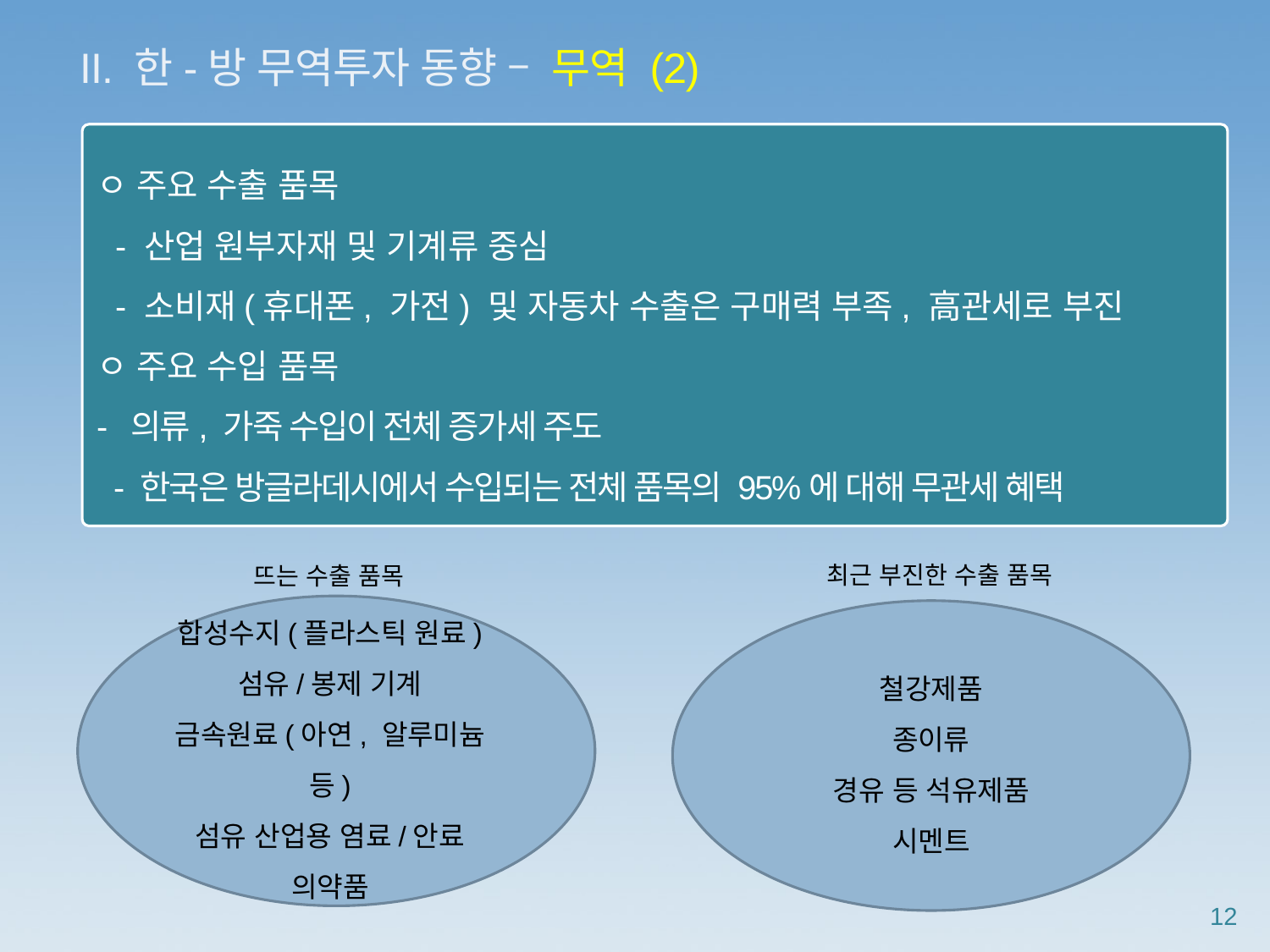

II. 한-방 무역투자 동향 –  무역 (2)
ㅇ 주요 수출 품목
  - 산업 원부자재 및 기계류 중심
  - 소비재(휴대폰, 가전) 및 자동차 수출은 구매력 부족, 高관세로 부진
ㅇ 주요 수입 품목
-  의류, 가죽 수입이 전체 증가세 주도
  - 한국은 방글라데시에서 수입되는 전체 품목의 95%에 대해 무관세 혜택

최근 부진한 수출 품목
뜨는 수출 품목
합성수지(플라스틱 원료)
섬유/봉제 기계
금속원료(아연, 알루미늄 등)
섬유 산업용 염료/안료
의약품
철강제품
종이류
경유 등 석유제품
시멘트
12